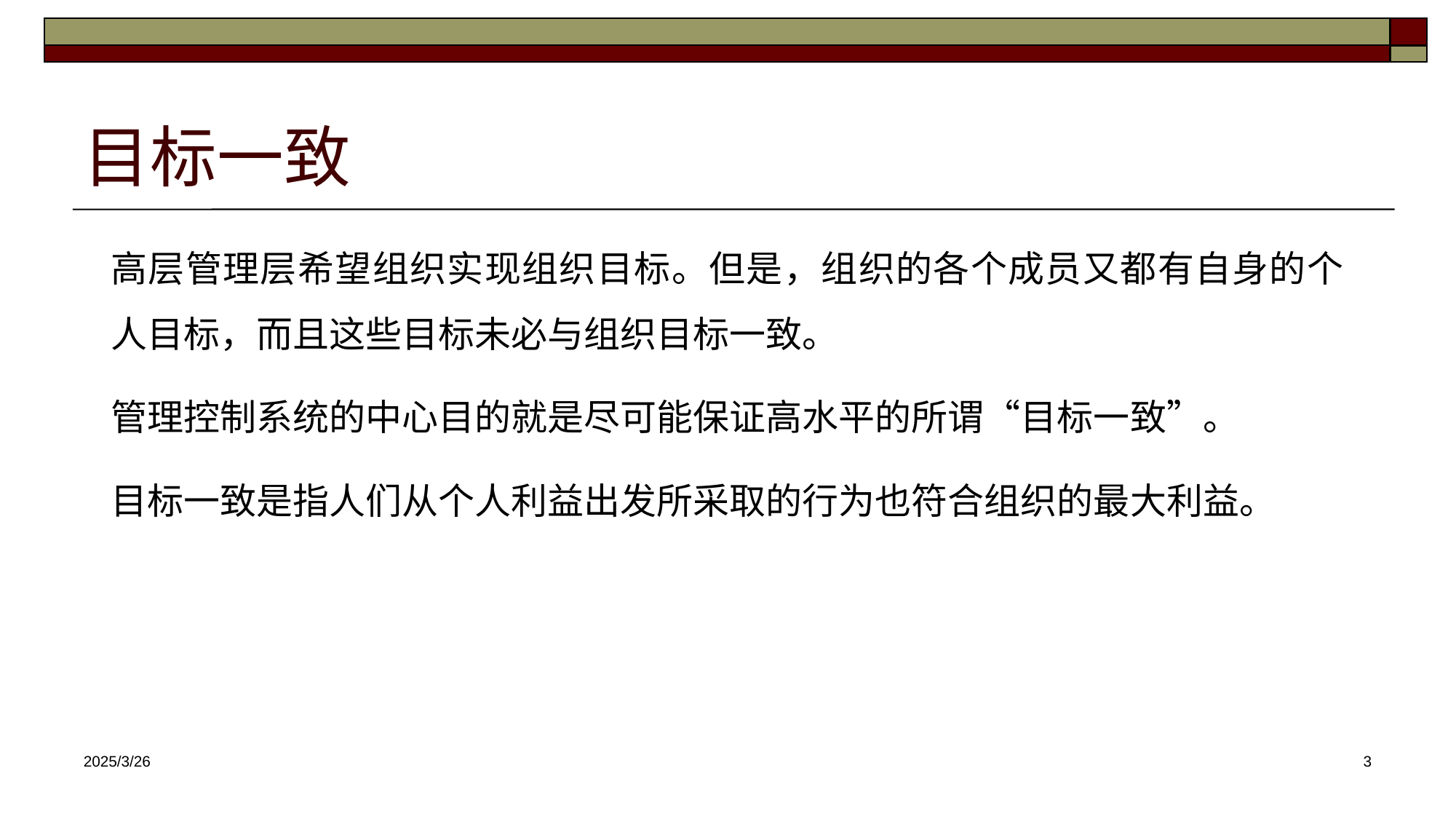

# 目标一致
高层管理层希望组织实现组织目标。但是，组织的各个成员又都有自身的个人目标，而且这些目标未必与组织目标一致。
管理控制系统的中心目的就是尽可能保证高水平的所谓“目标一致”。
目标一致是指人们从个人利益出发所采取的行为也符合组织的最大利益。

2025/3/26
3